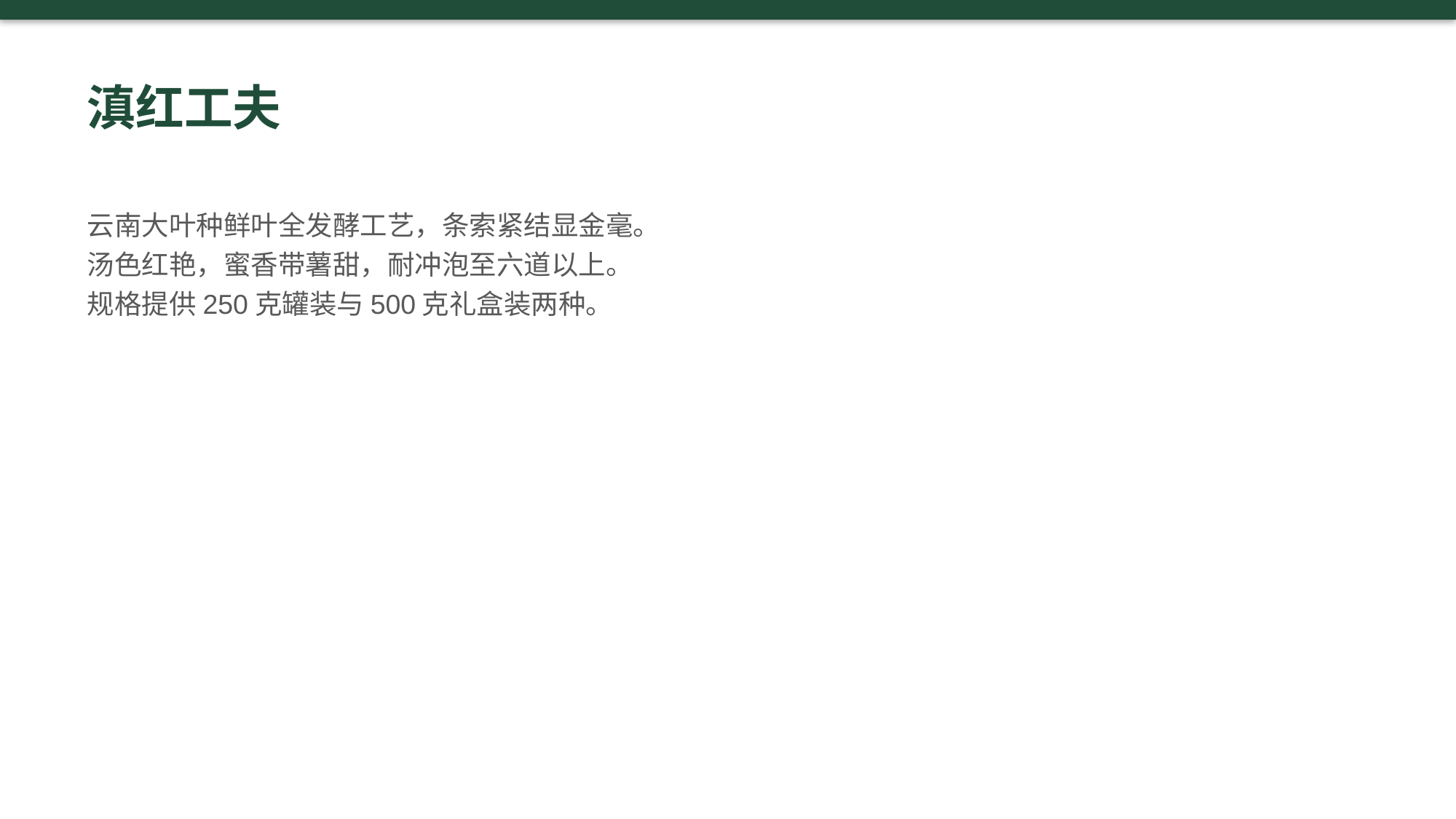

滇红工夫
云南大叶种鲜叶全发酵工艺，条索紧结显金毫。
汤色红艳，蜜香带薯甜，耐冲泡至六道以上。
规格提供250克罐装与500克礼盒装两种。